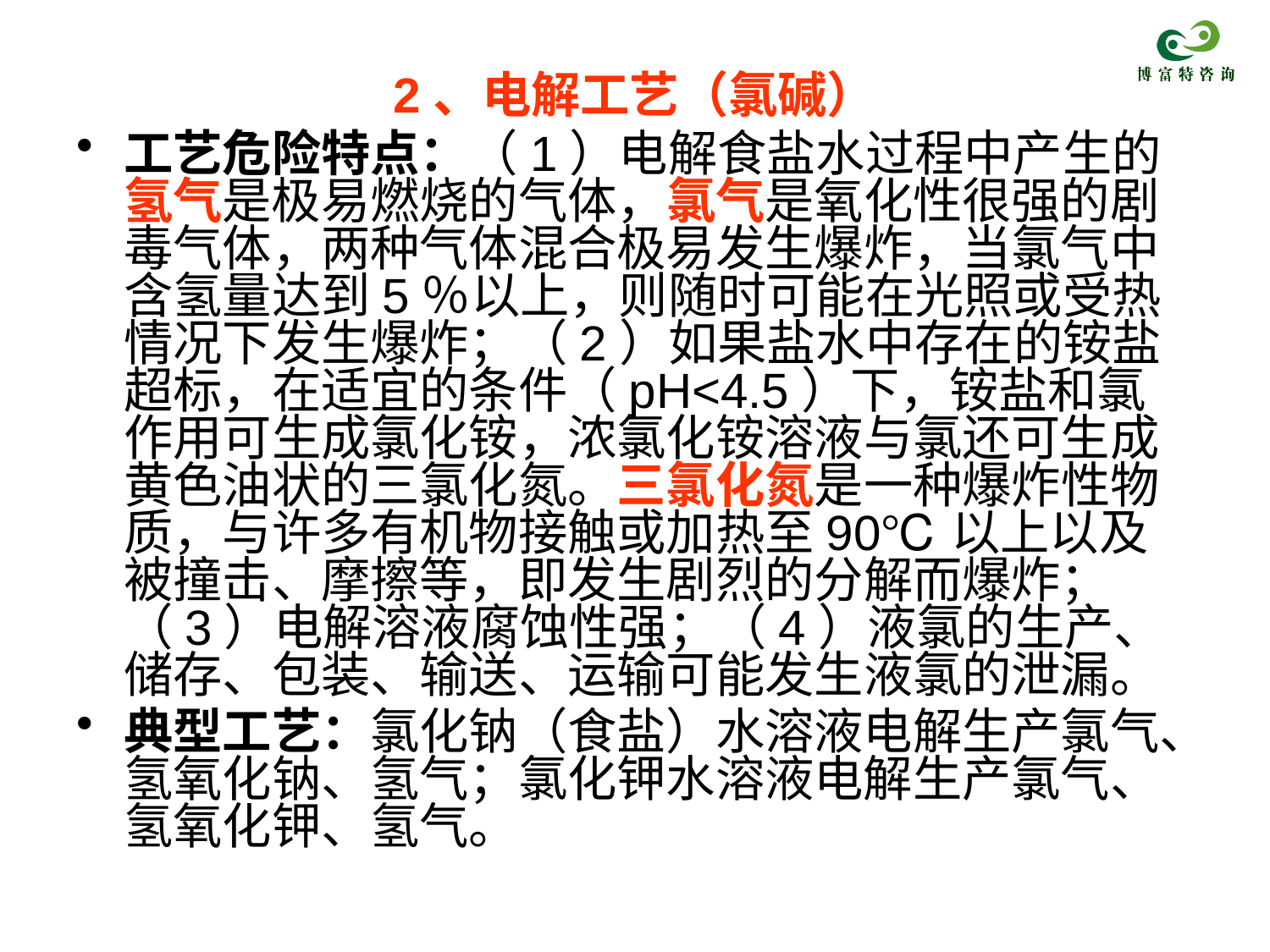

# 2、电解工艺（氯碱）
工艺危险特点：（1）电解食盐水过程中产生的氢气是极易燃烧的气体，氯气是氧化性很强的剧毒气体，两种气体混合极易发生爆炸，当氯气中含氢量达到5％以上，则随时可能在光照或受热情况下发生爆炸；（2）如果盐水中存在的铵盐超标，在适宜的条件（pH<4.5）下，铵盐和氯作用可生成氯化铵，浓氯化铵溶液与氯还可生成黄色油状的三氯化氮。三氯化氮是一种爆炸性物质，与许多有机物接触或加热至90℃以上以及被撞击、摩擦等，即发生剧烈的分解而爆炸；（3）电解溶液腐蚀性强；（4）液氯的生产、储存、包装、输送、运输可能发生液氯的泄漏。
典型工艺：氯化钠（食盐）水溶液电解生产氯气、氢氧化钠、氢气；氯化钾水溶液电解生产氯气、氢氧化钾、氢气。